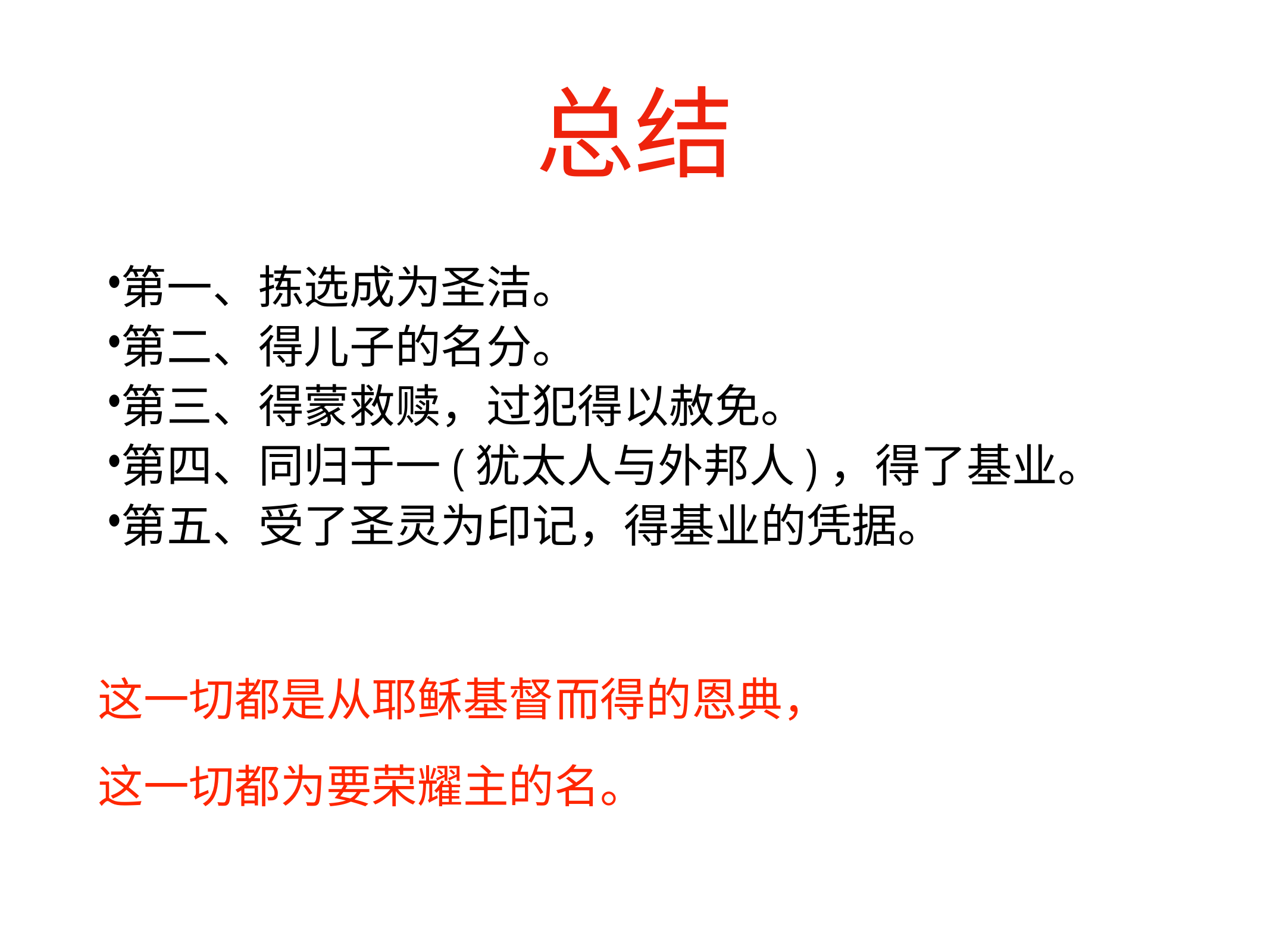

# 总结
第一、拣选成为圣洁。
第二、得儿子的名分。
第三、得蒙救赎，过犯得以赦免。
第四、同归于一(犹太人与外邦人)，得了基业。
第五、受了圣灵为印记，得基业的凭据。

这一切都是从耶稣基督而得的恩典，
这一切都为要荣耀主的名。